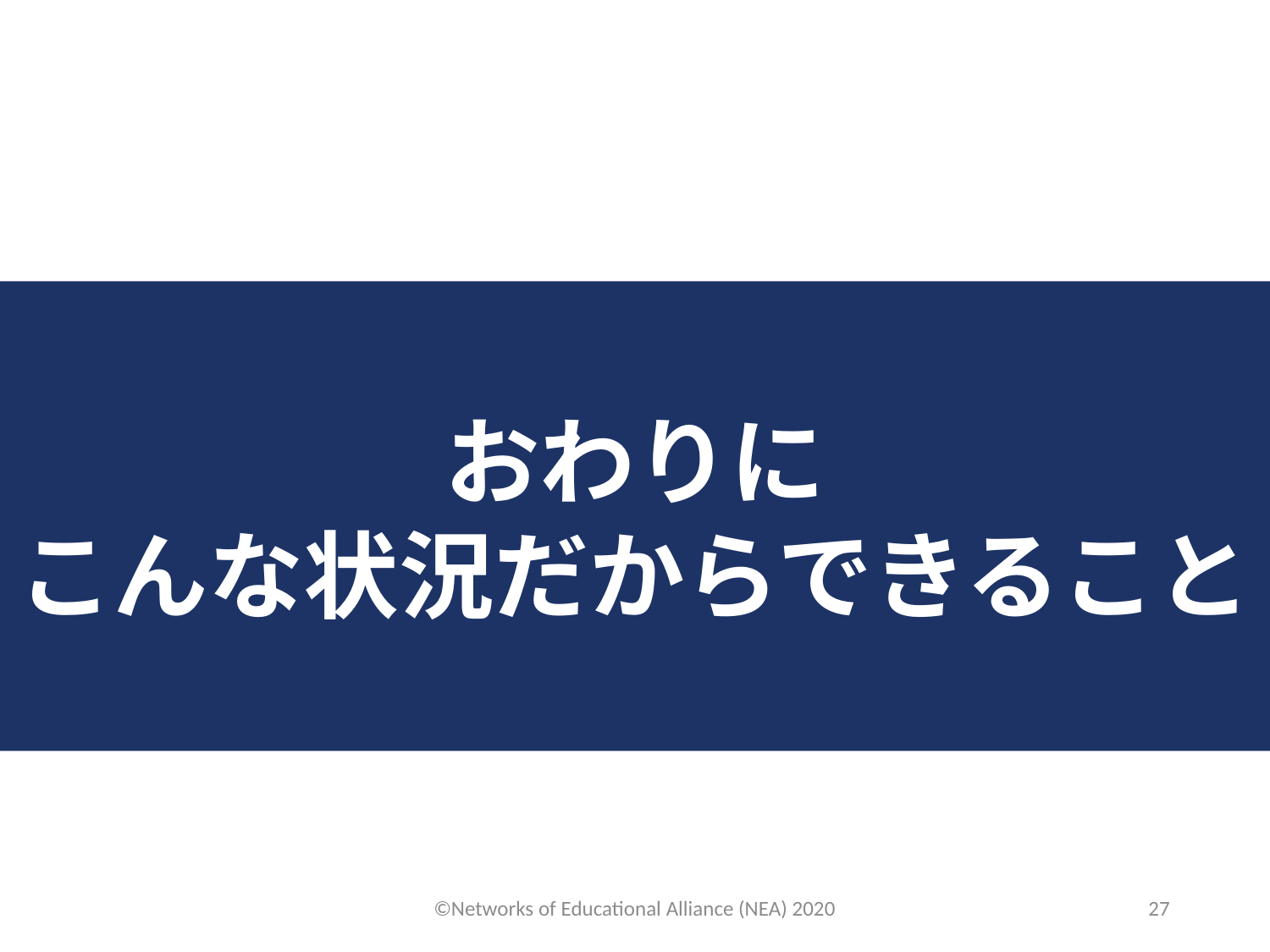

おわりに
こんな状況だからできること

©Networks of Educational Alliance (NEA) 2020
27